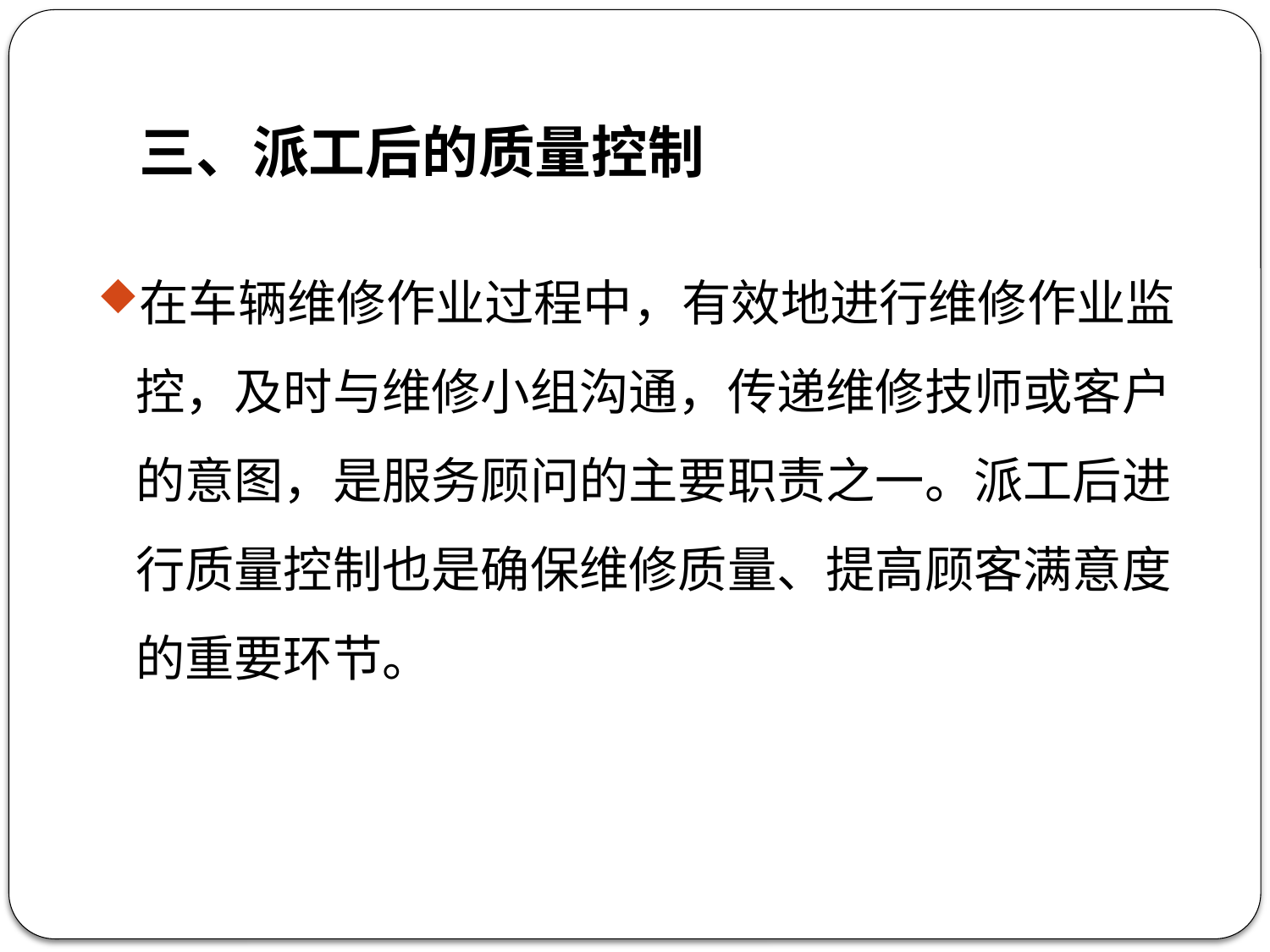

# 三、派工后的质量控制
在车辆维修作业过程中，有效地进行维修作业监控，及时与维修小组沟通，传递维修技师或客户的意图，是服务顾问的主要职责之一。派工后进行质量控制也是确保维修质量、提高顾客满意度的重要环节。